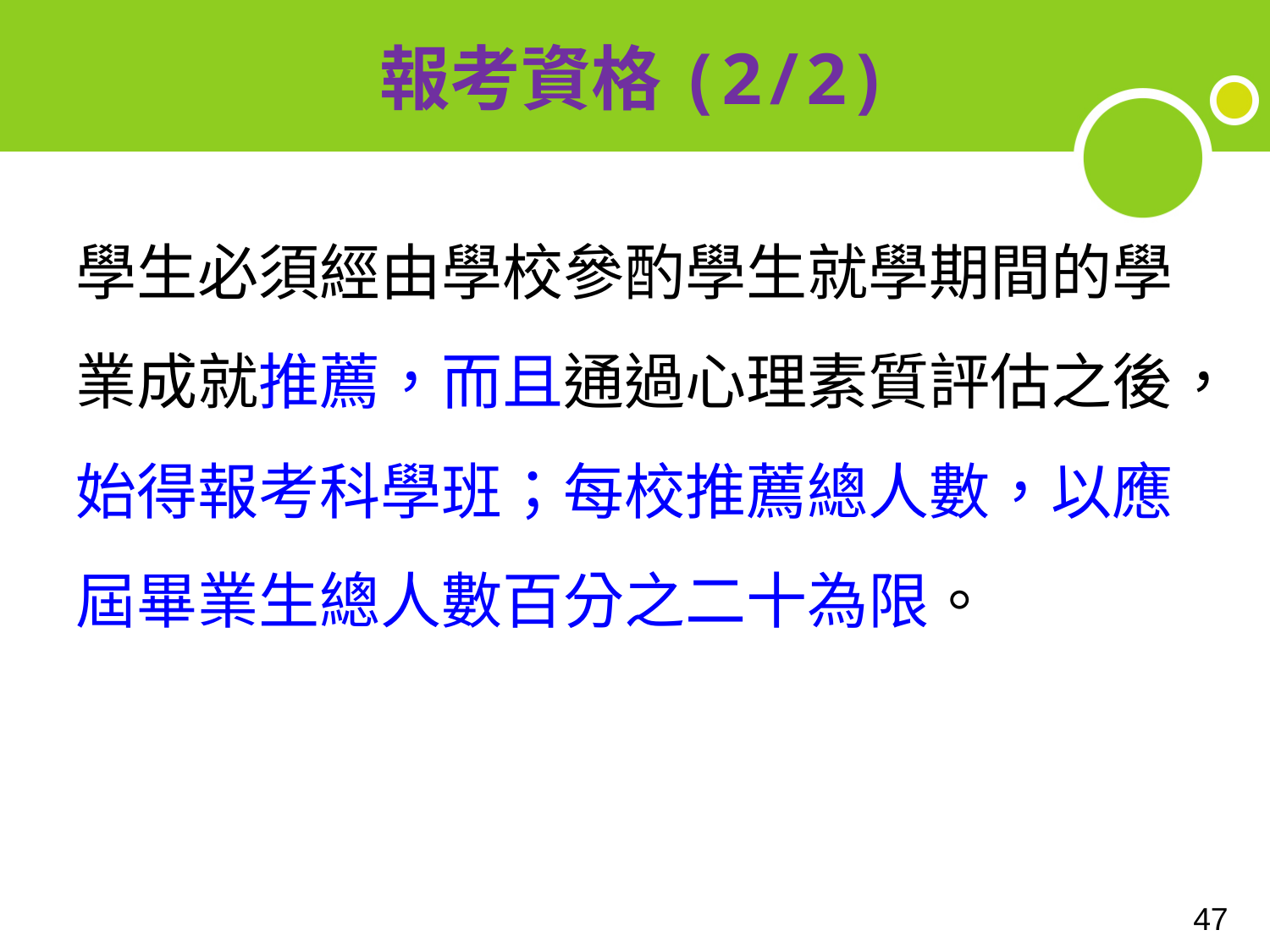

# 報考資格(2/2)
學生必須經由學校參酌學生就學期間的學業成就推薦，而且通過心理素質評估之後，始得報考科學班；每校推薦總人數，以應屆畢業生總人數百分之二十為限。
47